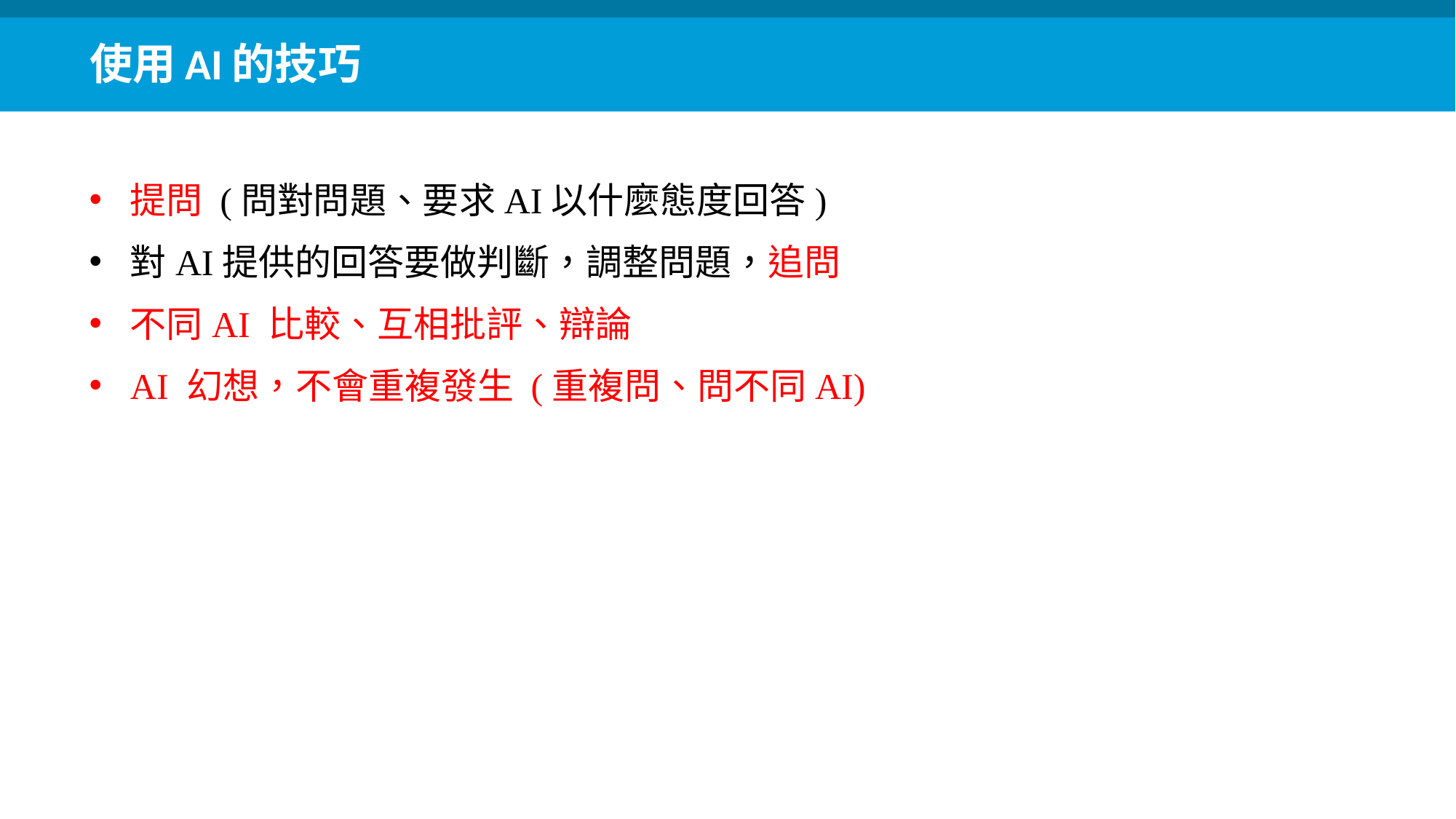

使用AI的技巧
提問 (問對問題、要求AI以什麼態度回答)
對AI提供的回答要做判斷，調整問題，追問
不同AI 比較、互相批評、辯論
AI 幻想，不會重複發生 (重複問、問不同AI)